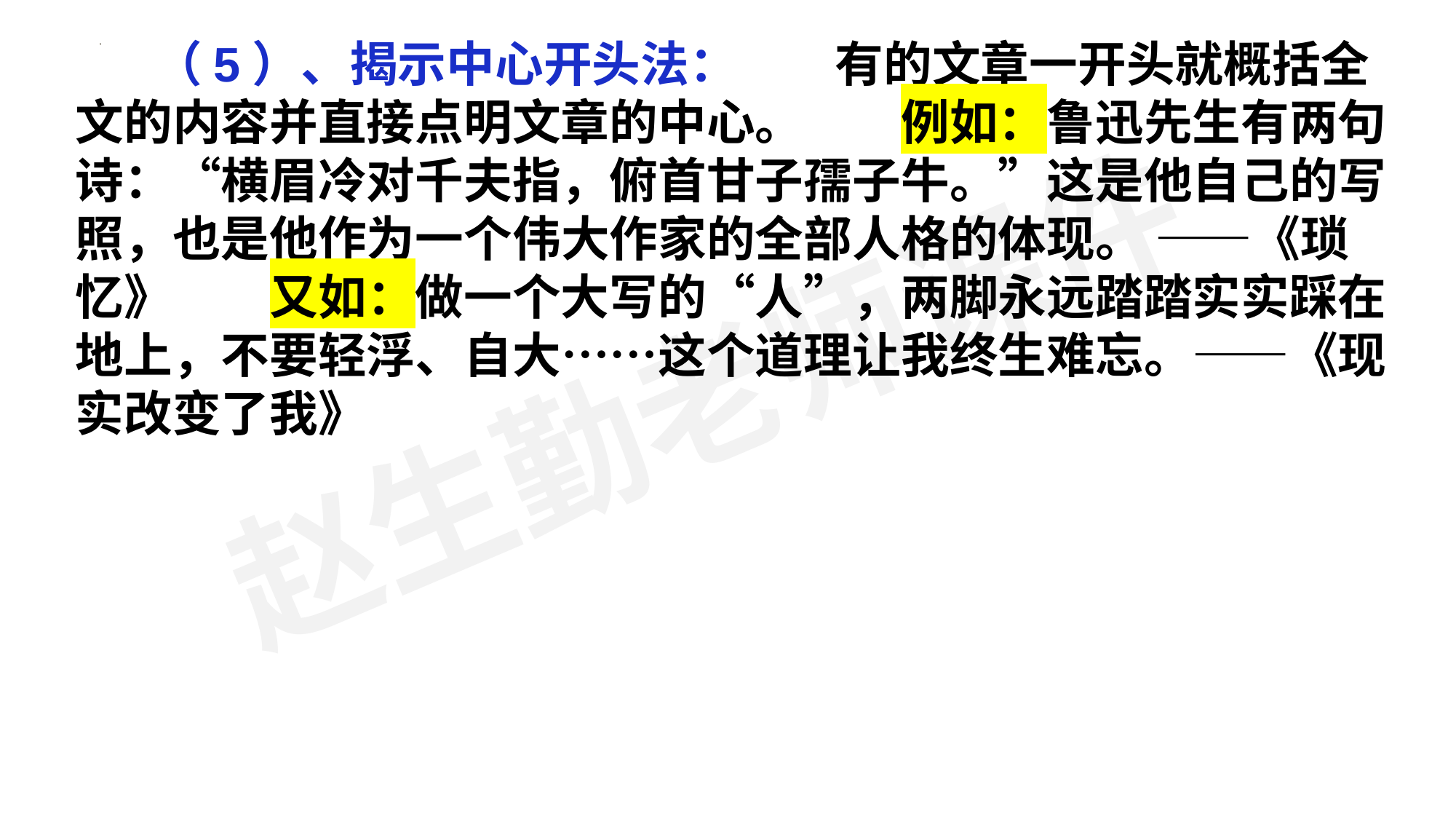

（5）、揭示中心开头法：　　有的文章一开头就概括全文的内容并直接点明文章的中心。　　例如：鲁迅先生有两句诗：“横眉冷对千夫指，俯首甘子孺子牛。”这是他自己的写照，也是他作为一个伟大作家的全部人格的体现。 ——《琐忆》　　又如：做一个大写的“人”，两脚永远踏踏实实踩在地上，不要轻浮、自大……这个道理让我终生难忘。——《现实改变了我》